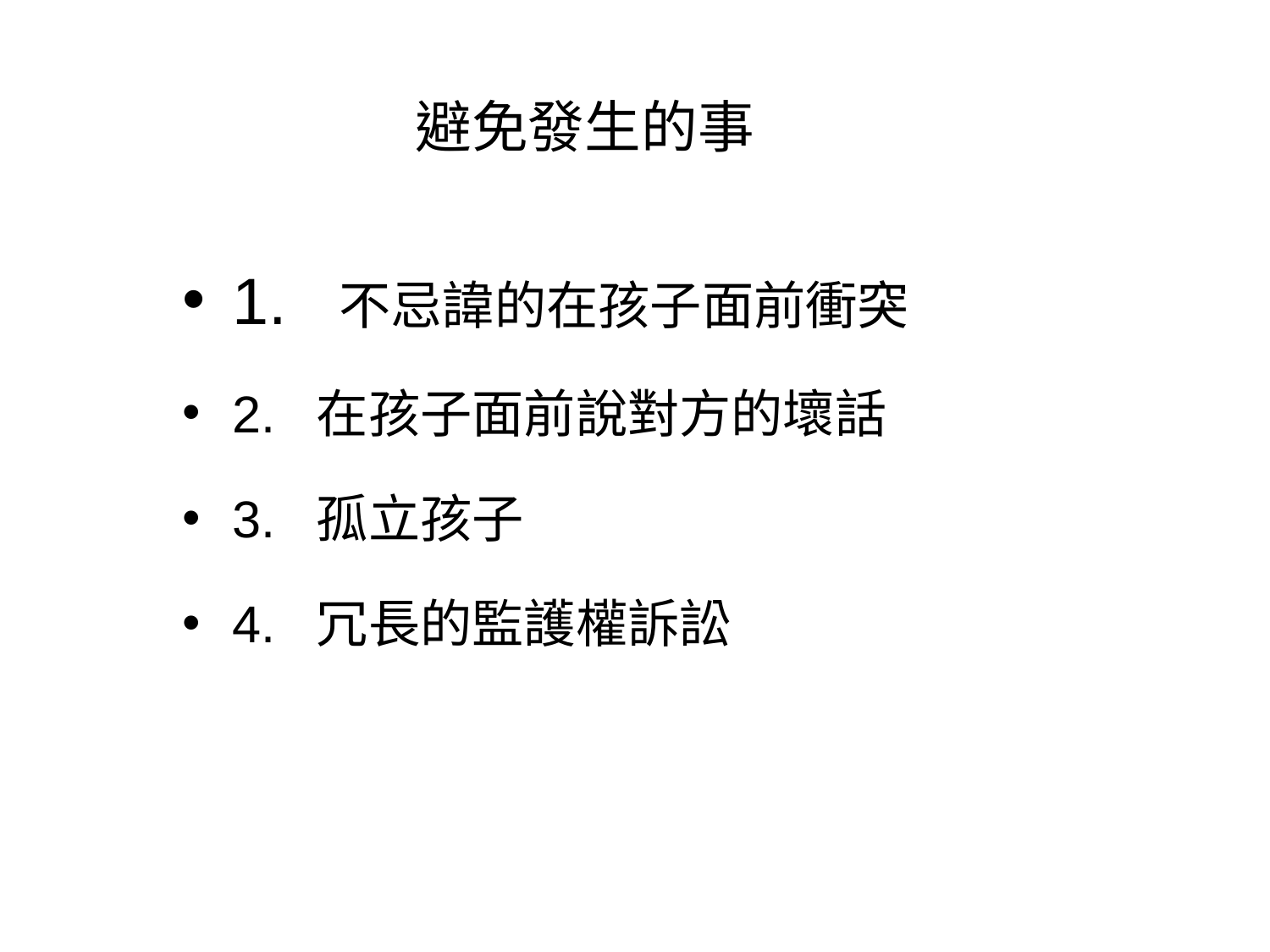

# 避免發生的事
1.  不忌諱的在孩子面前衝突
2.  在孩子面前說對方的壞話
3.  孤立孩子
4.  冗長的監護權訴訟